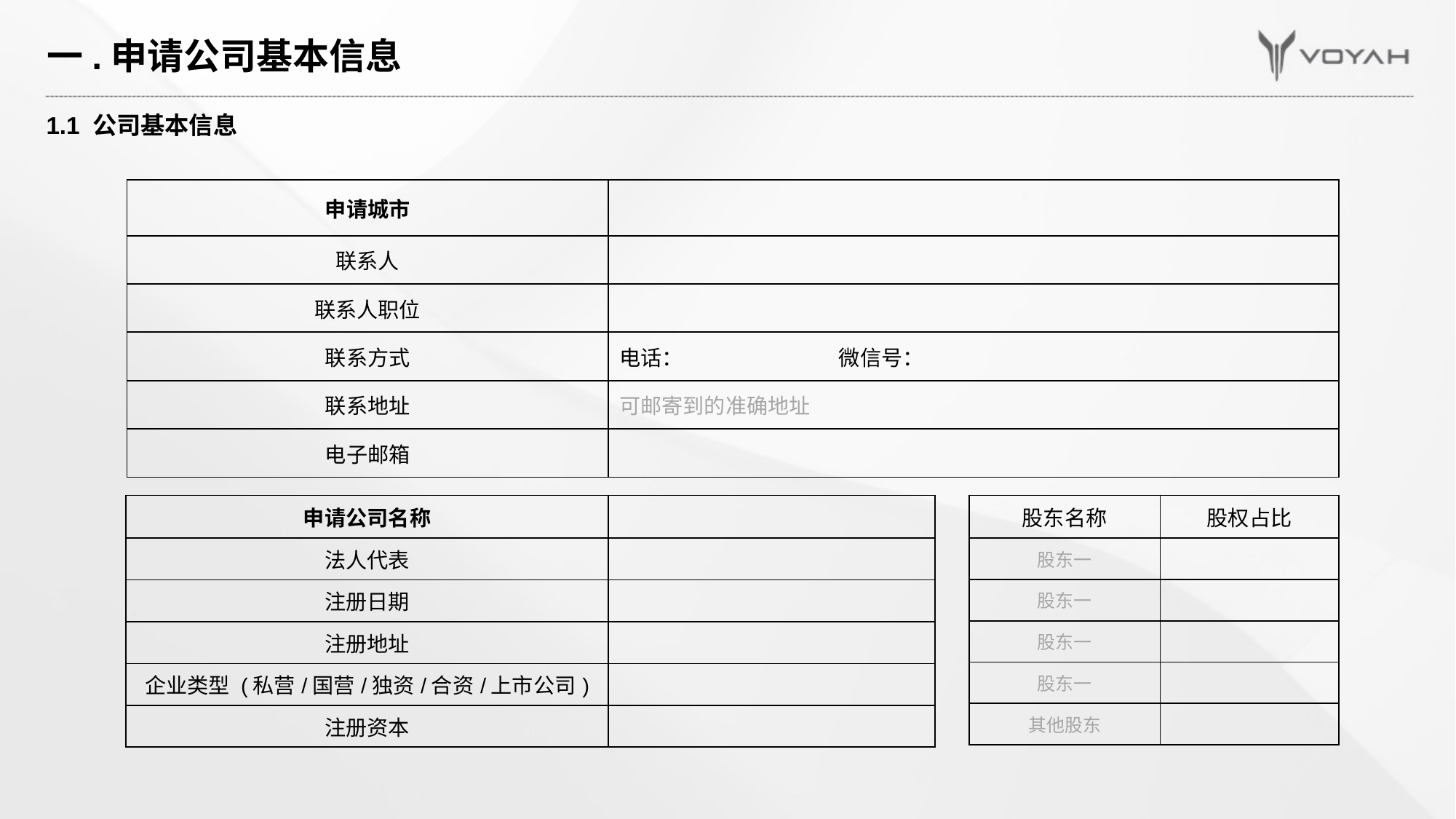

# 一.申请公司基本信息
1.1 公司基本信息
| 申请城市 |  |
| --- | --- |
| 联系人 |  |
| 联系人职位 |  |
| 联系方式 | 电话： 微信号： |
| 联系地址 | 可邮寄到的准确地址 |
| 电子邮箱 |  |
| 申请公司名称 |  |
| --- | --- |
| 法人代表 |  |
| 注册日期 |  |
| 注册地址 |  |
| 企业类型 (私营/国营/独资/合资/上市公司) |  |
| 注册资本 |  |
| 股东名称 | 股权占比 |
| --- | --- |
| 股东一 |  |
| 股东一 |  |
| 股东一 |  |
| 股东一 |  |
| 其他股东 |  |